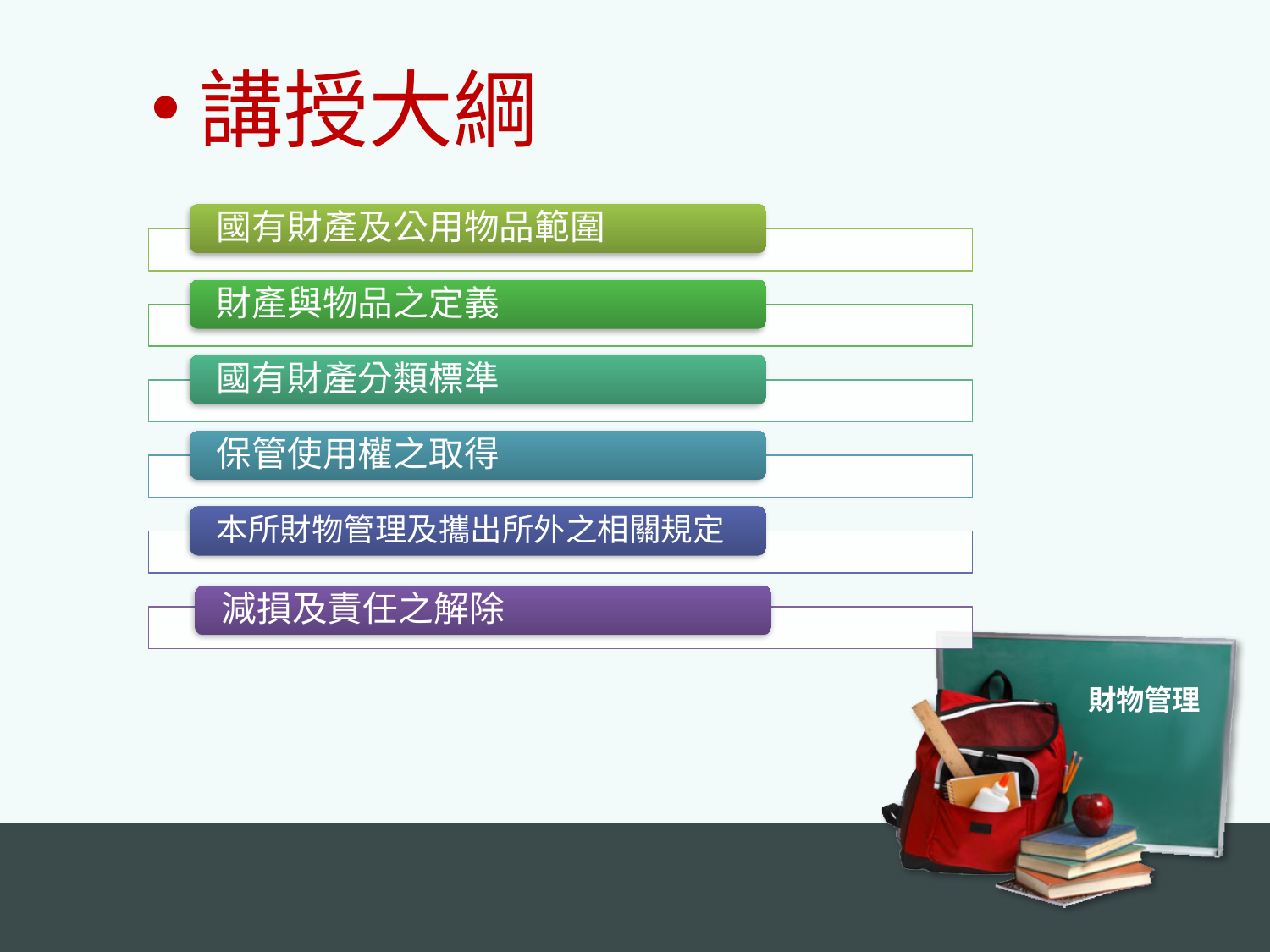

講授大綱
國有財產及公用物品範圍
財產與物品之定義
國有財產分類標準
保管使用權之取得
本所財物管理及攜出所外之相關規定
減損及責任之解除
財物管理